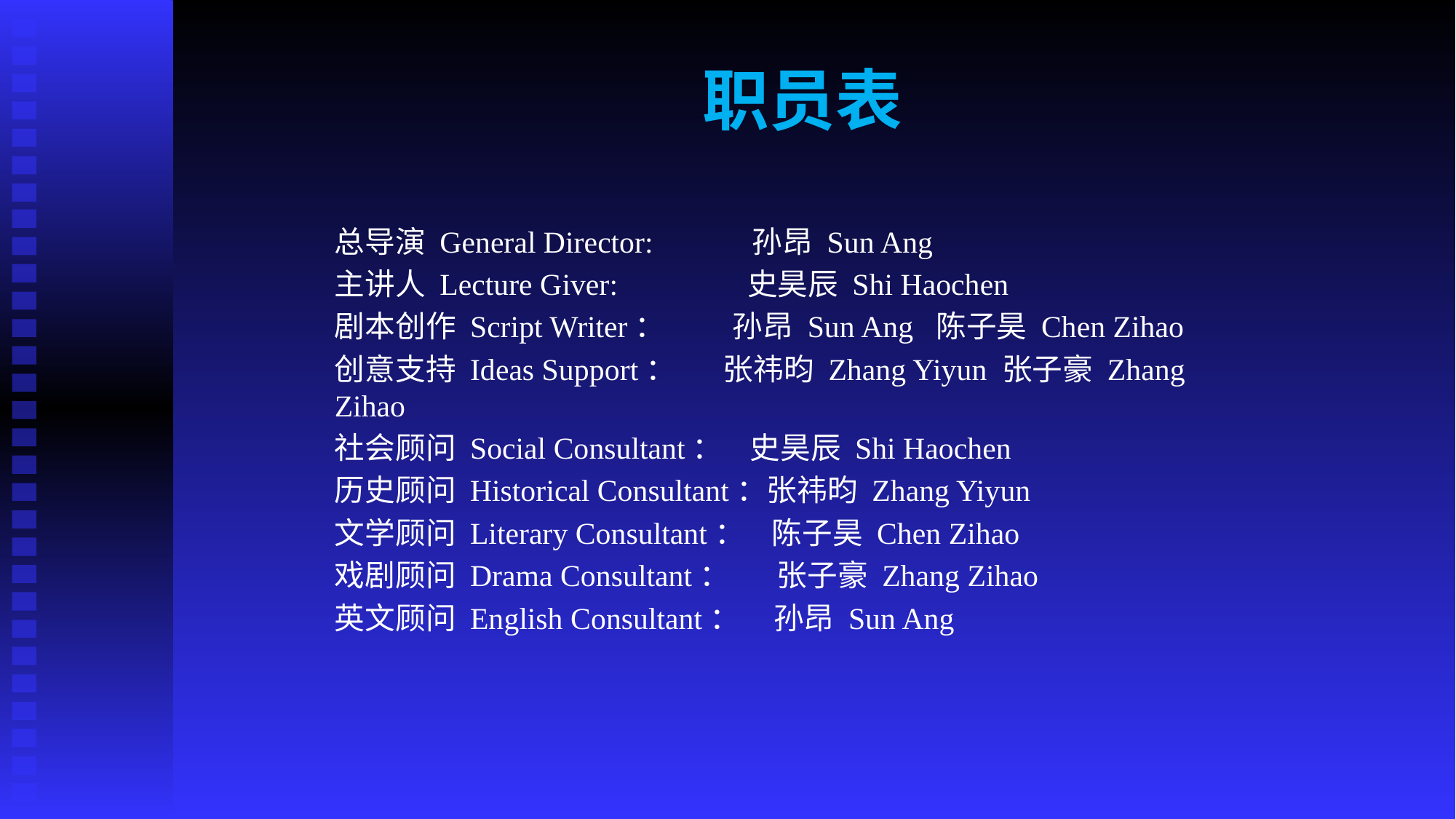

# 职员表

总导演 General Director:            孙昂 Sun Ang
主讲人 Lecture Giver:                史昊辰 Shi Haochen
剧本创作 Script Writer：          孙昂 Sun Ang  陈子昊 Chen Zihao
创意支持 Ideas Support：       张祎昀 Zhang Yiyun 张子豪 Zhang Zihao
社会顾问 Social Consultant：    史昊辰 Shi Haochen
历史顾问 Historical Consultant：张祎昀 Zhang Yiyun
文学顾问 Literary Consultant：    陈子昊 Chen Zihao
戏剧顾问 Drama Consultant：       张子豪 Zhang Zihao
英文顾问 English Consultant：     孙昂 Sun Ang